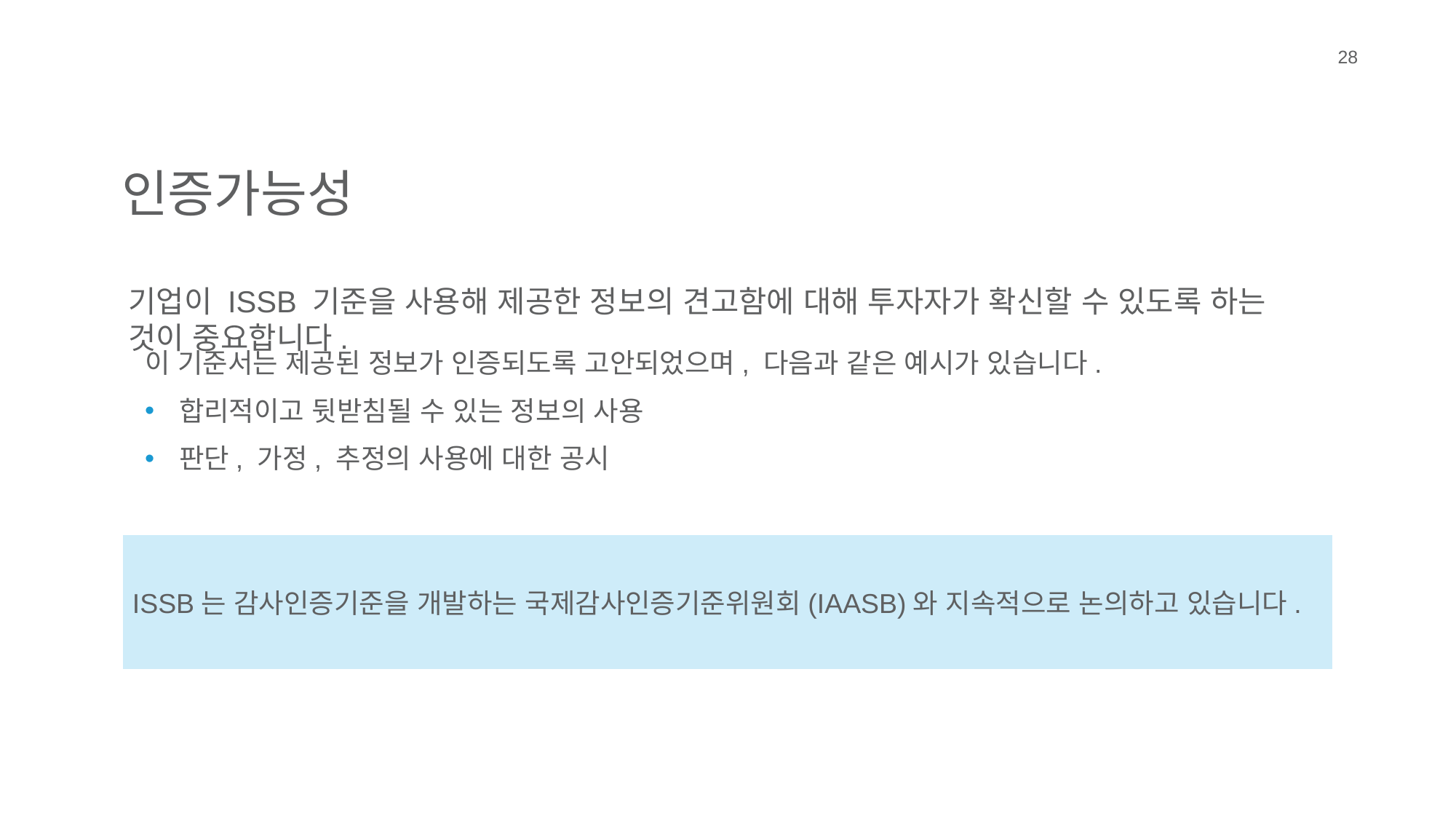

28
인증가능성
기업이 ISSB 기준을 사용해 제공한 정보의 견고함에 대해 투자자가 확신할 수 있도록 하는 것이 중요합니다.

이 기준서는 제공된 정보가 인증되도록 고안되었으며, 다음과 같은 예시가 있습니다.
합리적이고 뒷받침될 수 있는 정보의 사용
판단, 가정, 추정의 사용에 대한 공시
ISSB는 감사인증기준을 개발하는 국제감사인증기준위원회(IAASB)와 지속적으로 논의하고 있습니다.